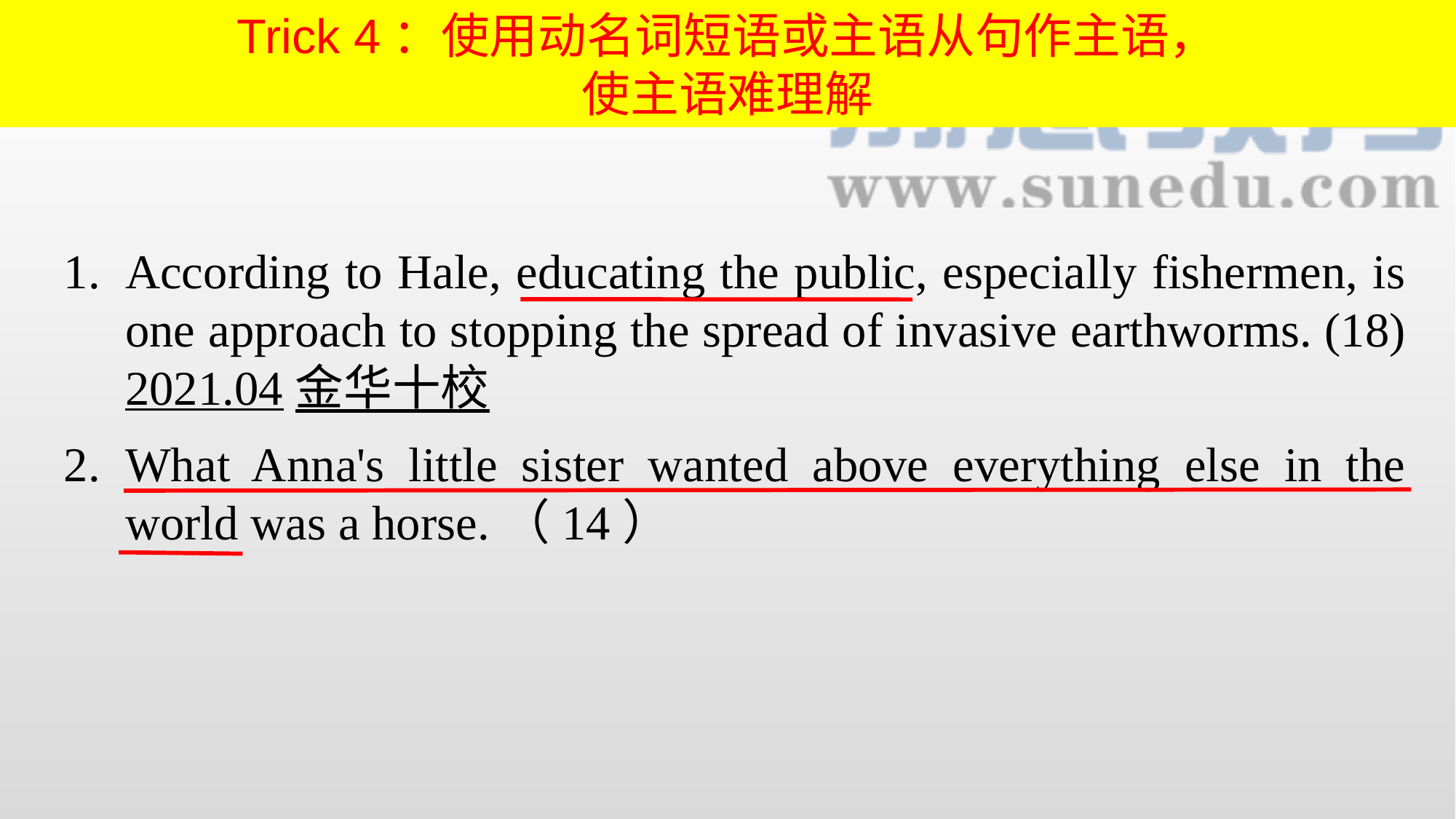

Trick 4：使用动名词短语或主语从句作主语，
使主语难理解
According to Hale, educating the public, especially fishermen, is one approach to stopping the spread of invasive earthworms. (18) 2021.04金华十校
What Anna's little sister wanted above everything else in the world was a horse.（14）